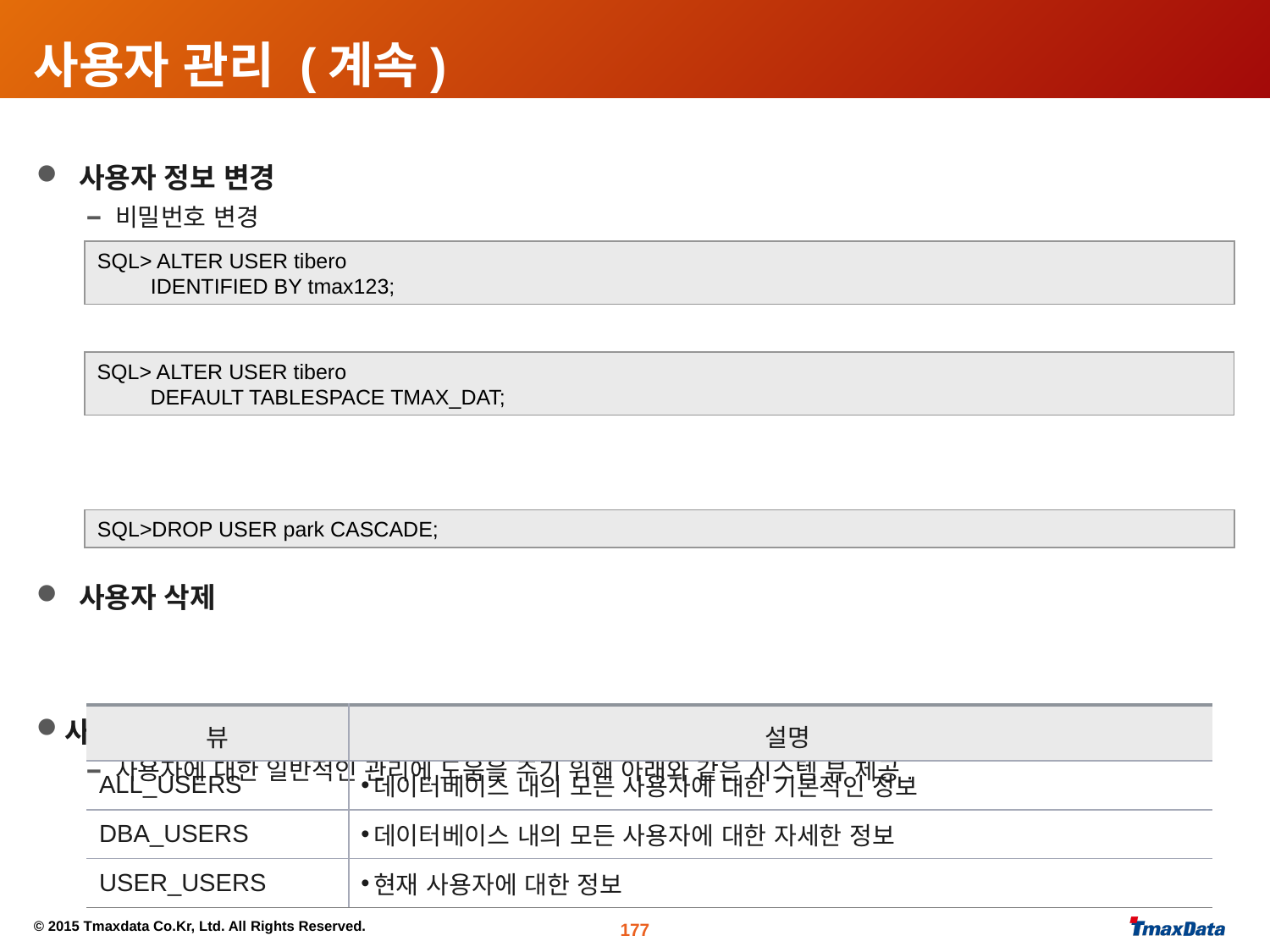

# 사용자 관리 (계속)

 사용자 정보 변경
 비밀번호 변경

 사용자 기본 테이블스페이스 변경

 사용자 삭제

사용자 정보 조회
 사용자에 대한 일반적인 관리에 도움을 주기 위해 아래와 같은 시스템 뷰 제공.

SQL> ALTER USER tibero
         IDENTIFIED BY tmax123;
SQL> ALTER USER tibero
         DEFAULT TABLESPACE TMAX_DAT;
SQL>DROP USER park CASCADE;
| 뷰 | 설명 |
| --- | --- |
| ALL\_USERS | 데이터베이스 내의 모든 사용자에 대한 기본적인 정보 |
| DBA\_USERS | 데이터베이스 내의 모든 사용자에 대한 자세한 정보 |
| USER\_USERS | 현재 사용자에 대한 정보 |